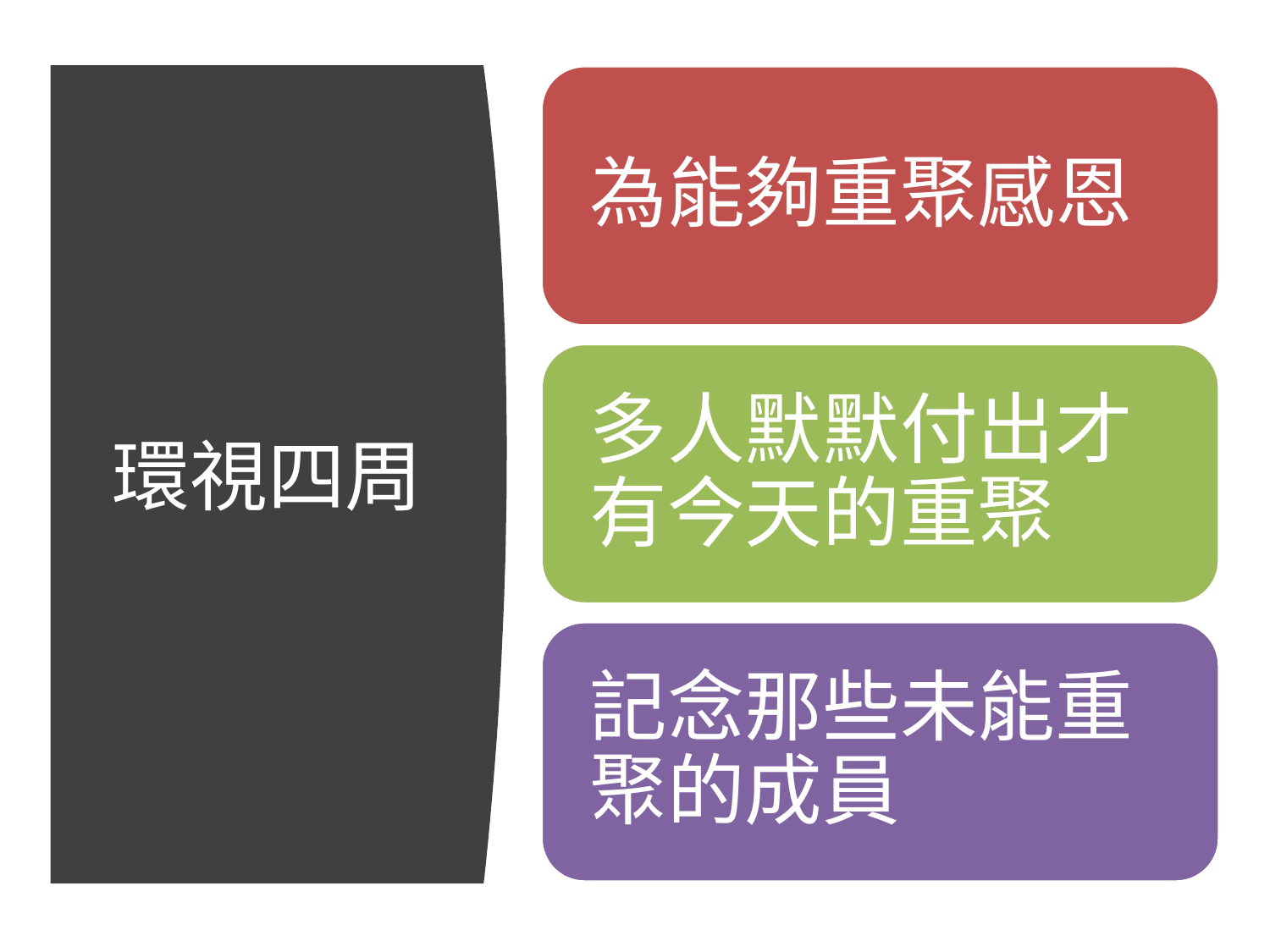

為能夠重聚感恩
多人默默付出才有今天的重聚
記念那些未能重聚的成員

# 環視四周